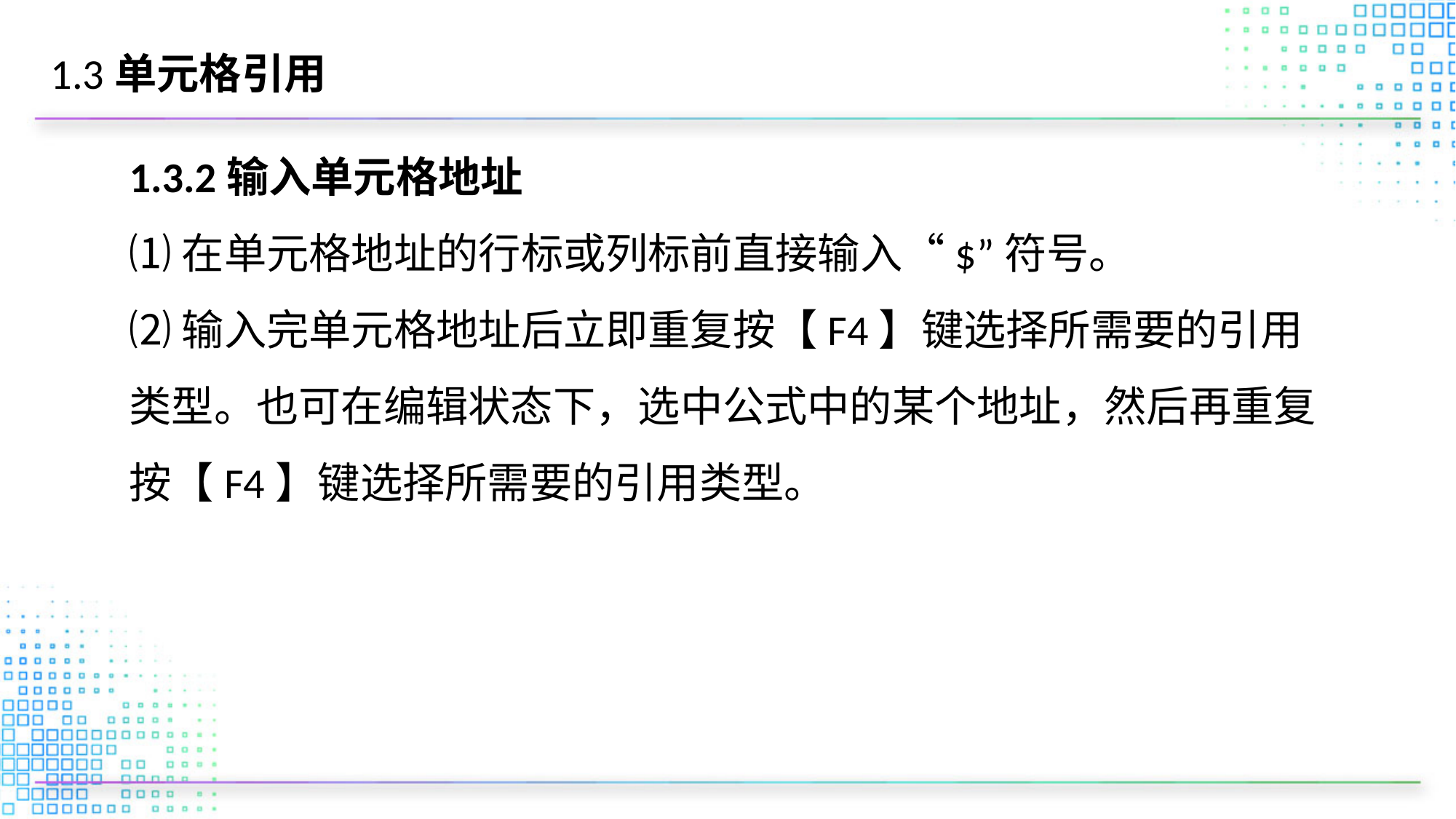

# 1.3单元格引用
1.3.2输入单元格地址
⑴在单元格地址的行标或列标前直接输入“$”符号。
⑵输入完单元格地址后立即重复按【F4】键选择所需要的引用类型。也可在编辑状态下，选中公式中的某个地址，然后再重复按【F4】键选择所需要的引用类型。